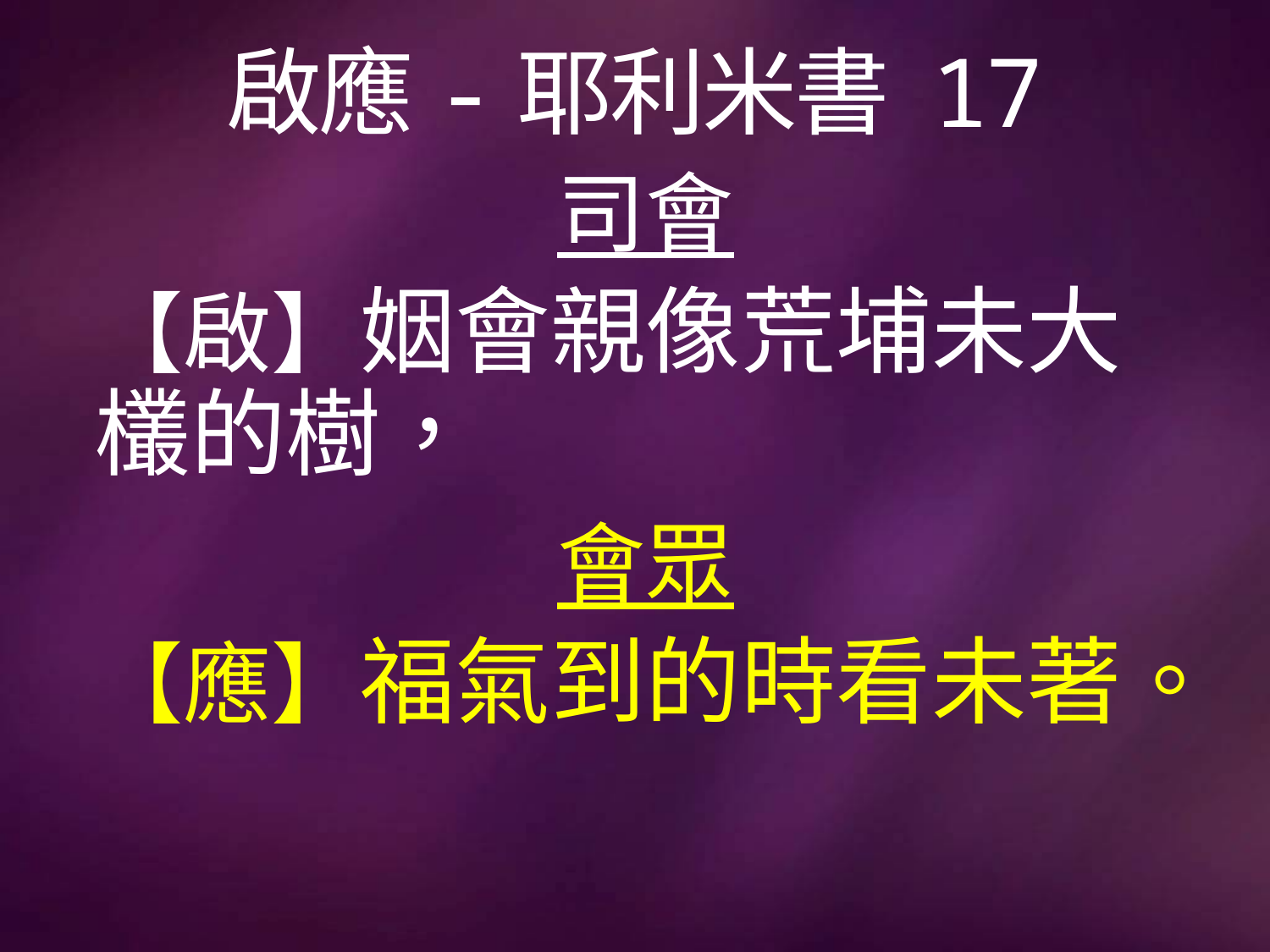

# 啟應-耶利米書 17
司會
【啟】姻會親像荒埔未大欉的樹，

會眾
【應】福氣到的時看未著。